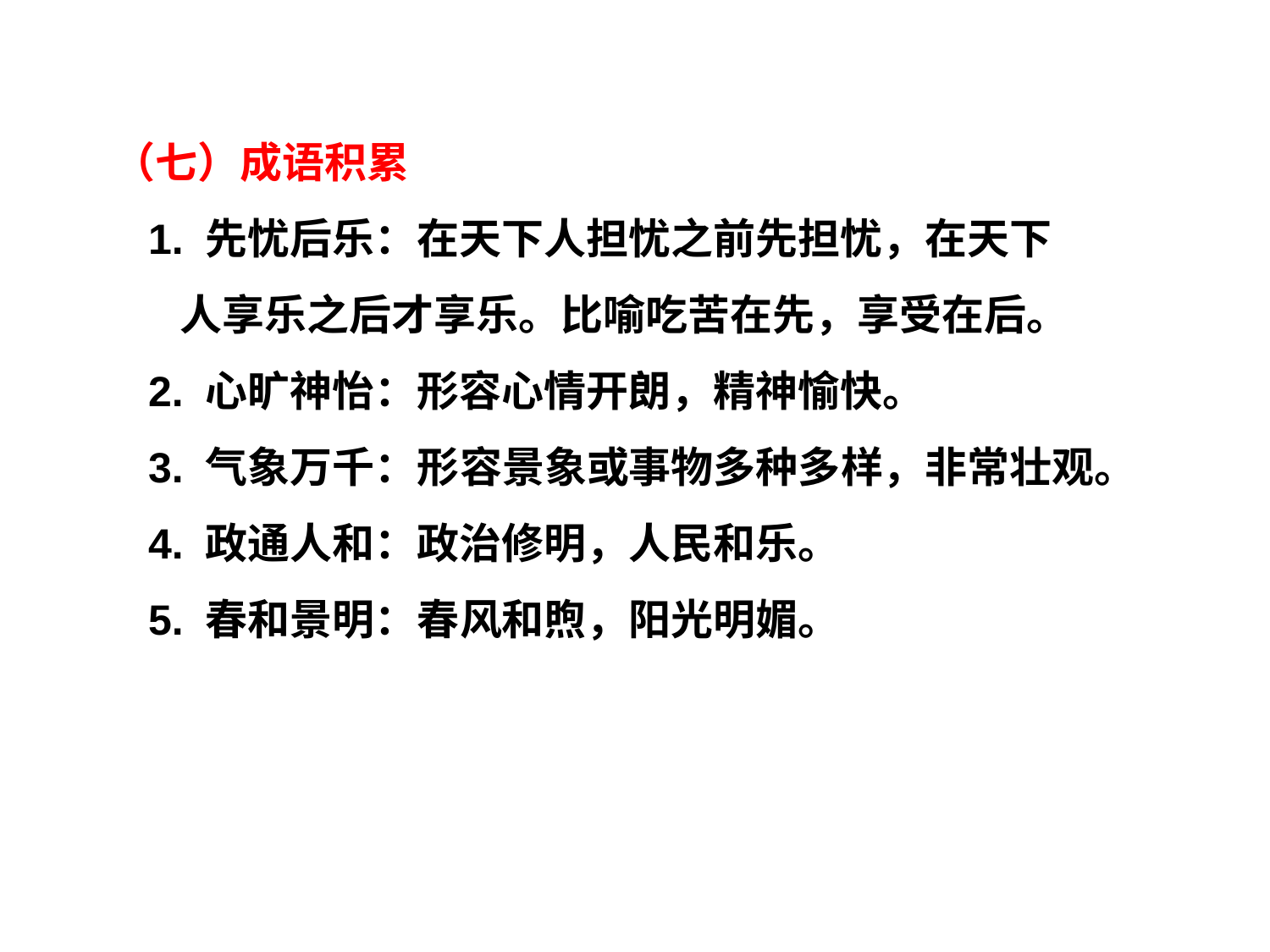

（七）成语积累
   1. 先忧后乐：在天下人担忧之前先担忧，在天下
      人享乐之后才享乐。比喻吃苦在先，享受在后。
   2. 心旷神怡：形容心情开朗，精神愉快。
   3. 气象万千：形容景象或事物多种多样，非常壮观。
   4. 政通人和：政治修明，人民和乐。
   5. 春和景明：春风和煦，阳光明媚。